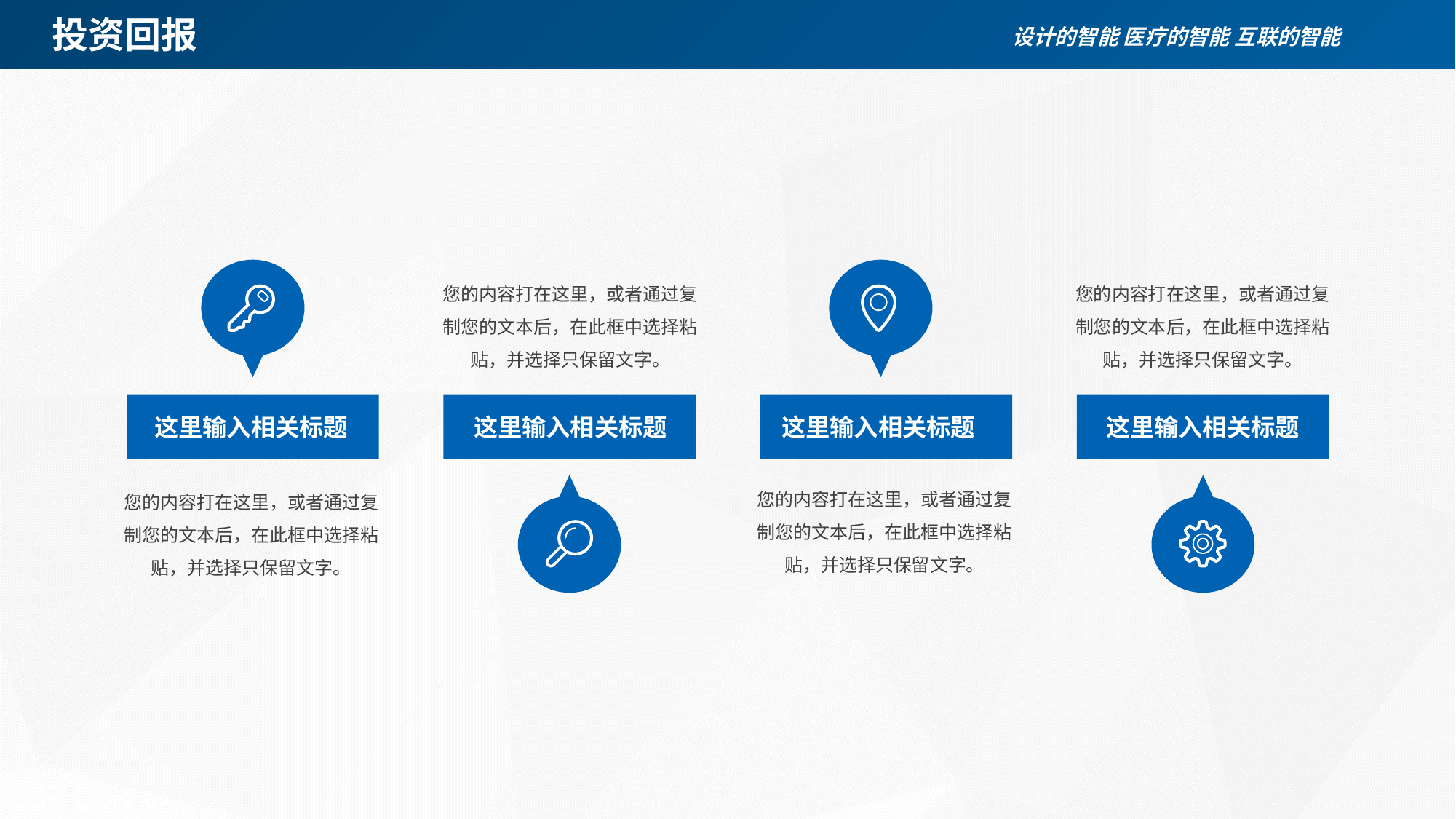

投资回报
设计的智能 医疗的智能 互联的智能

您的内容打在这里，或者通过复制您的文本后，在此框中选择粘贴，并选择只保留文字。
您的内容打在这里，或者通过复制您的文本后，在此框中选择粘贴，并选择只保留文字。

这里输入相关标题
这里输入相关标题
这里输入相关标题
这里输入相关标题
您的内容打在这里，或者通过复制您的文本后，在此框中选择粘贴，并选择只保留文字。
您的内容打在这里，或者通过复制您的文本后，在此框中选择粘贴，并选择只保留文字。